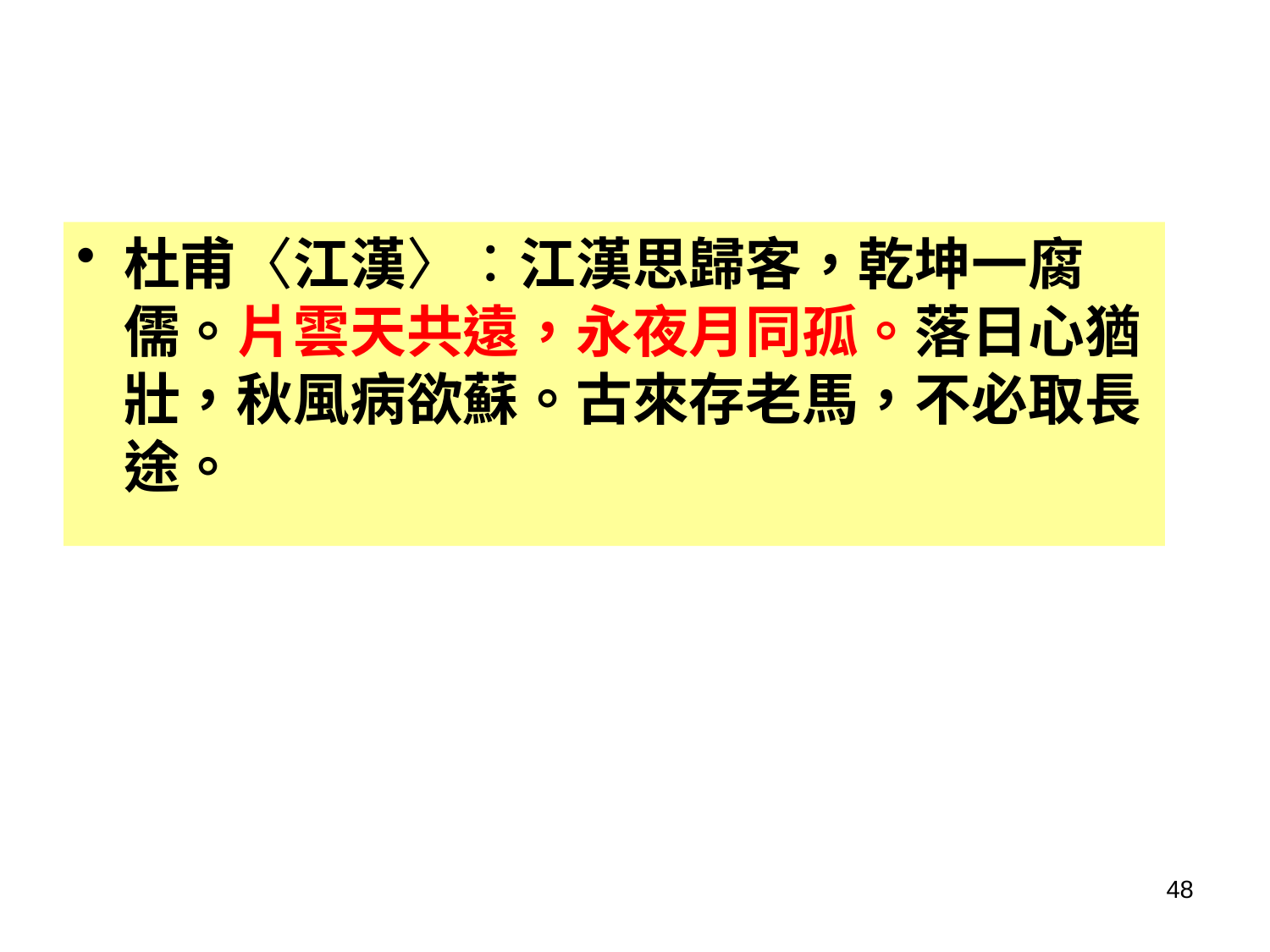

杜甫〈江漢〉：江漢思歸客，乾坤一腐儒。片雲天共遠，永夜月同孤。落日心猶壯，秋風病欲蘇。古來存老馬，不必取長途。

48